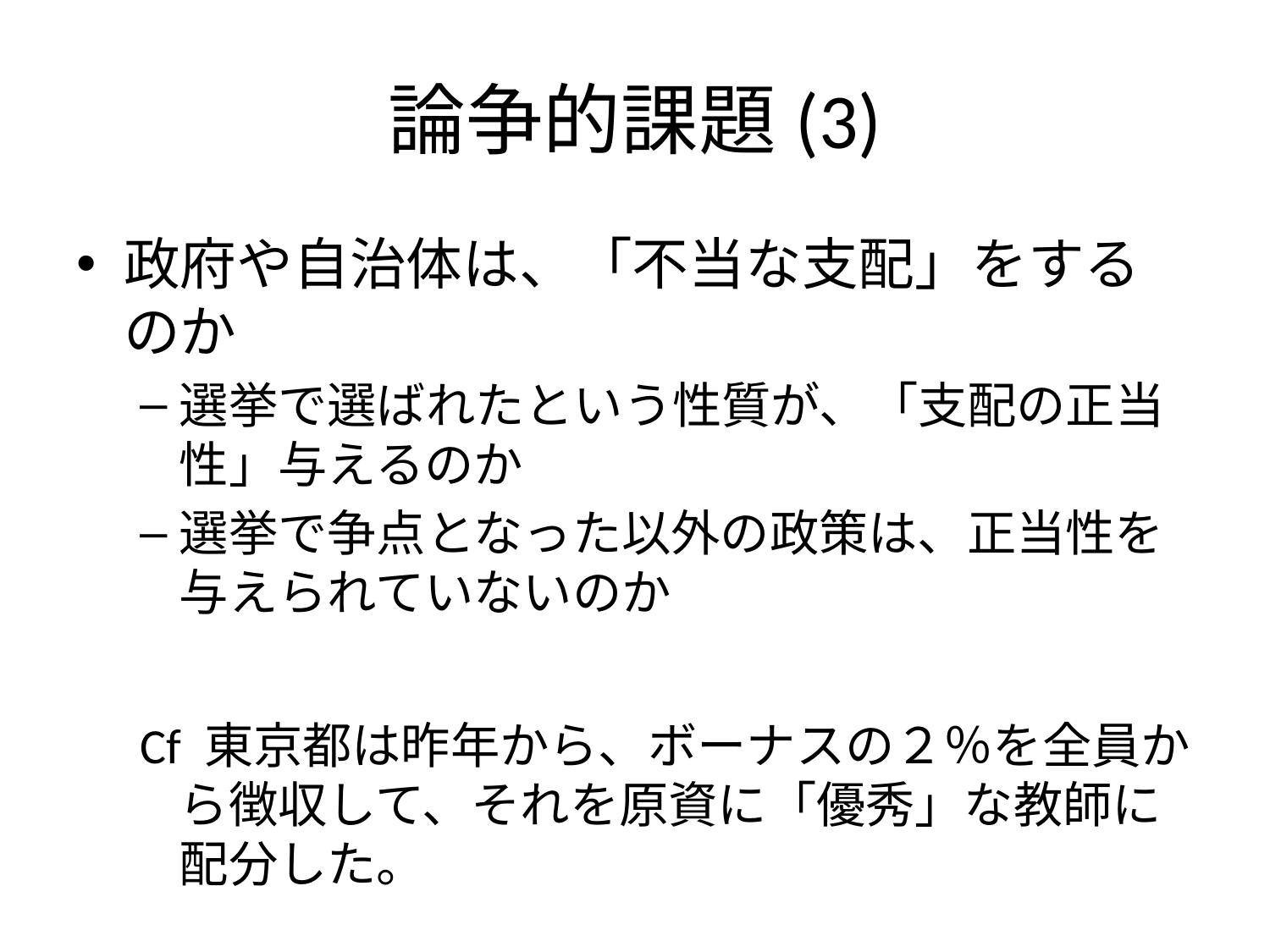

# 論争的課題(3)
政府や自治体は、「不当な支配」をするのか
選挙で選ばれたという性質が、「支配の正当性」与えるのか
選挙で争点となった以外の政策は、正当性を与えられていないのか

Cf 東京都は昨年から、ボーナスの２％を全員から徴収して、それを原資に「優秀」な教師に配分した。